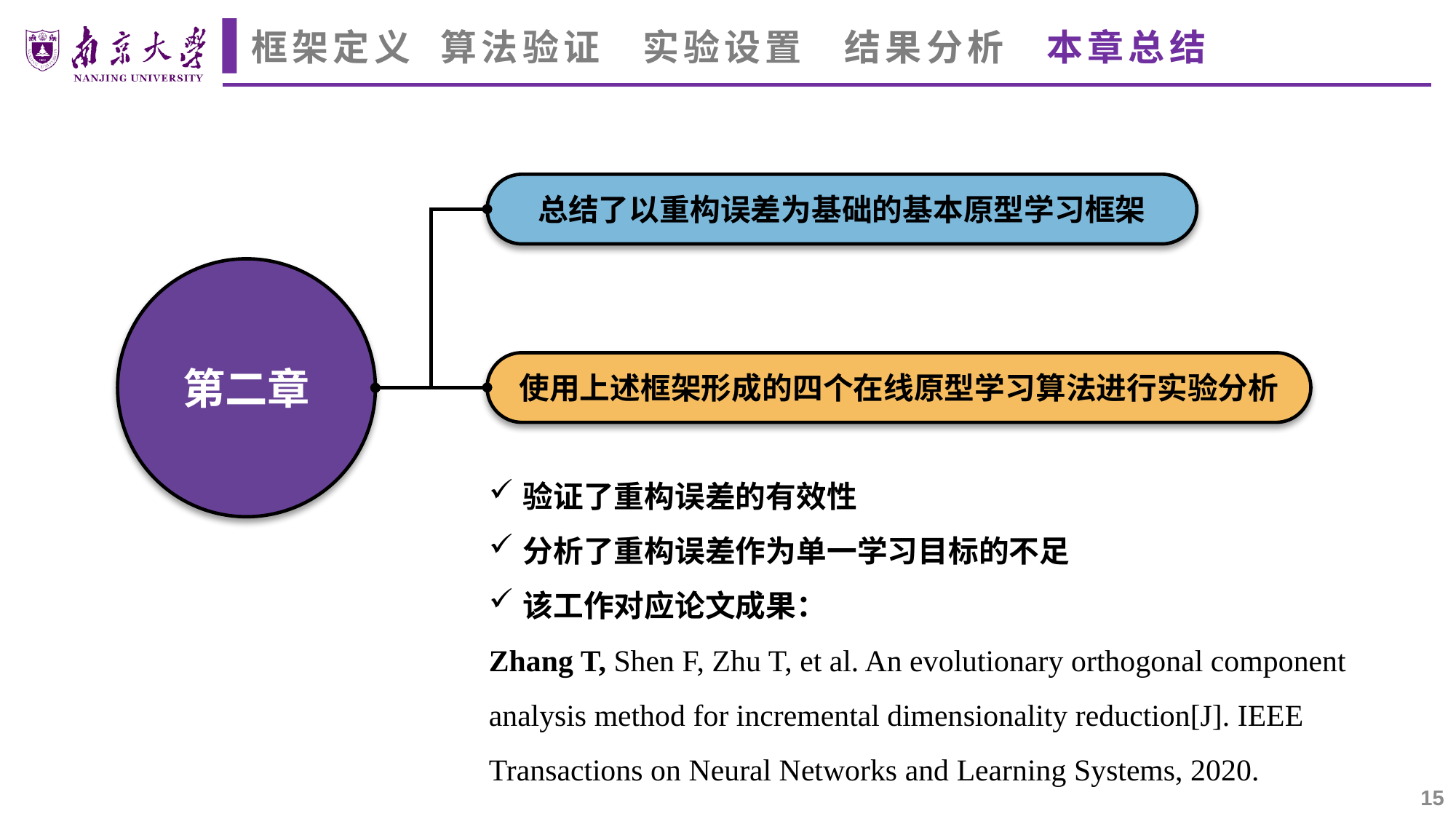

框架定义  算法验证   实验设置   结果分析   本章总结
总结了以重构误差为基础的基本原型学习框架

使用上述框架形成的四个在线原型学习算法进行实验分析
第二章
验证了重构误差的有效性
分析了重构误差作为单一学习目标的不足
该工作对应论文成果：
Zhang T, Shen F, Zhu T, et al. An evolutionary orthogonal component analysis method for incremental dimensionality reduction[J]. IEEE Transactions on Neural Networks and Learning Systems, 2020.
15